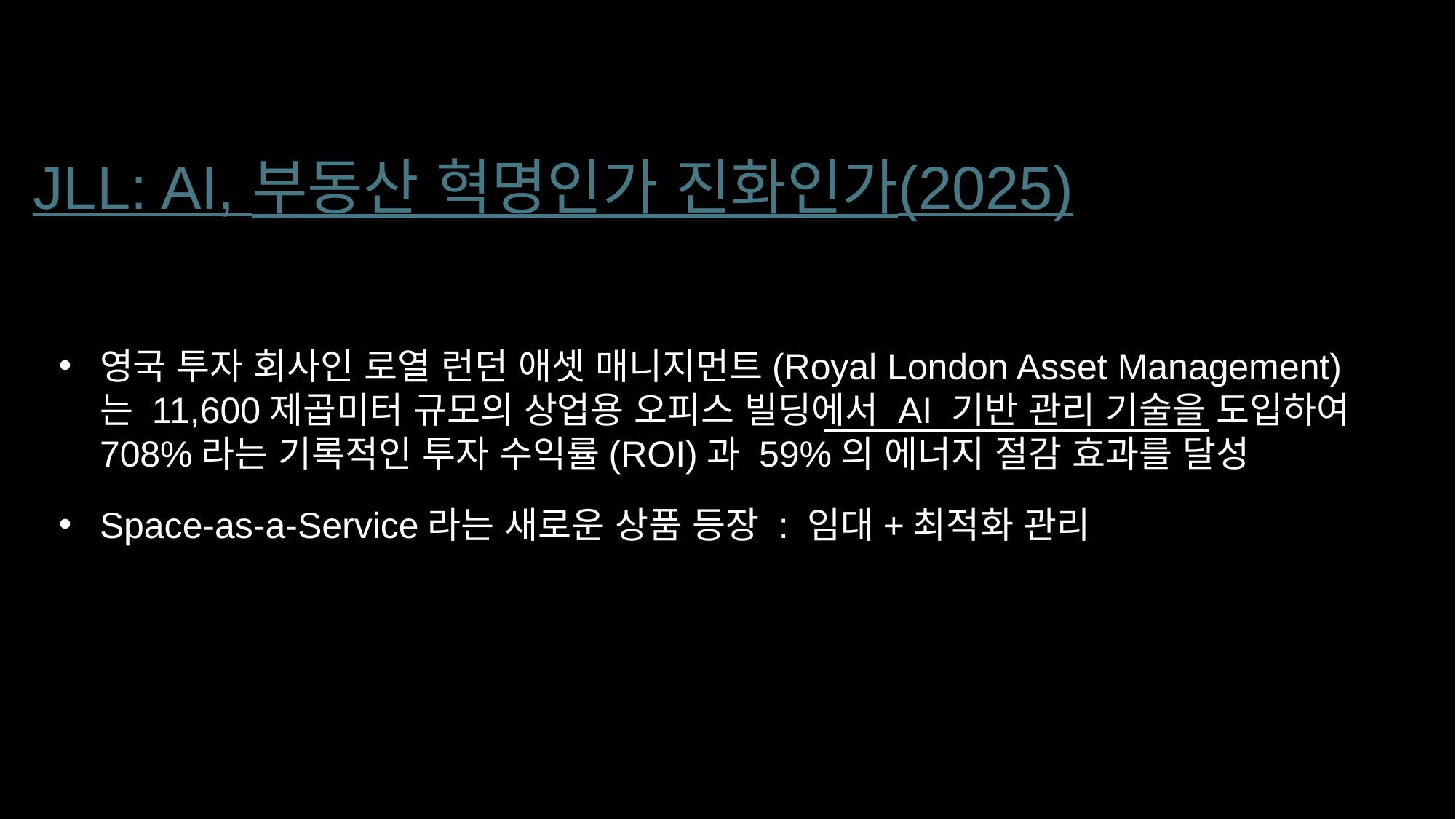

JLL: AI, 부동산 혁명인가 진화인가(2025)
영국 투자 회사인 로열 런던 애셋 매니지먼트(Royal London Asset Management)는 11,600제곱미터 규모의 상업용 오피스 빌딩에서 AI 기반 관리 기술을 도입하여 708%라는 기록적인 투자 수익률(ROI)과 59%의 에너지 절감 효과를 달성
Space-as-a-Service라는 새로운 상품 등장 : 임대+최적화 관리